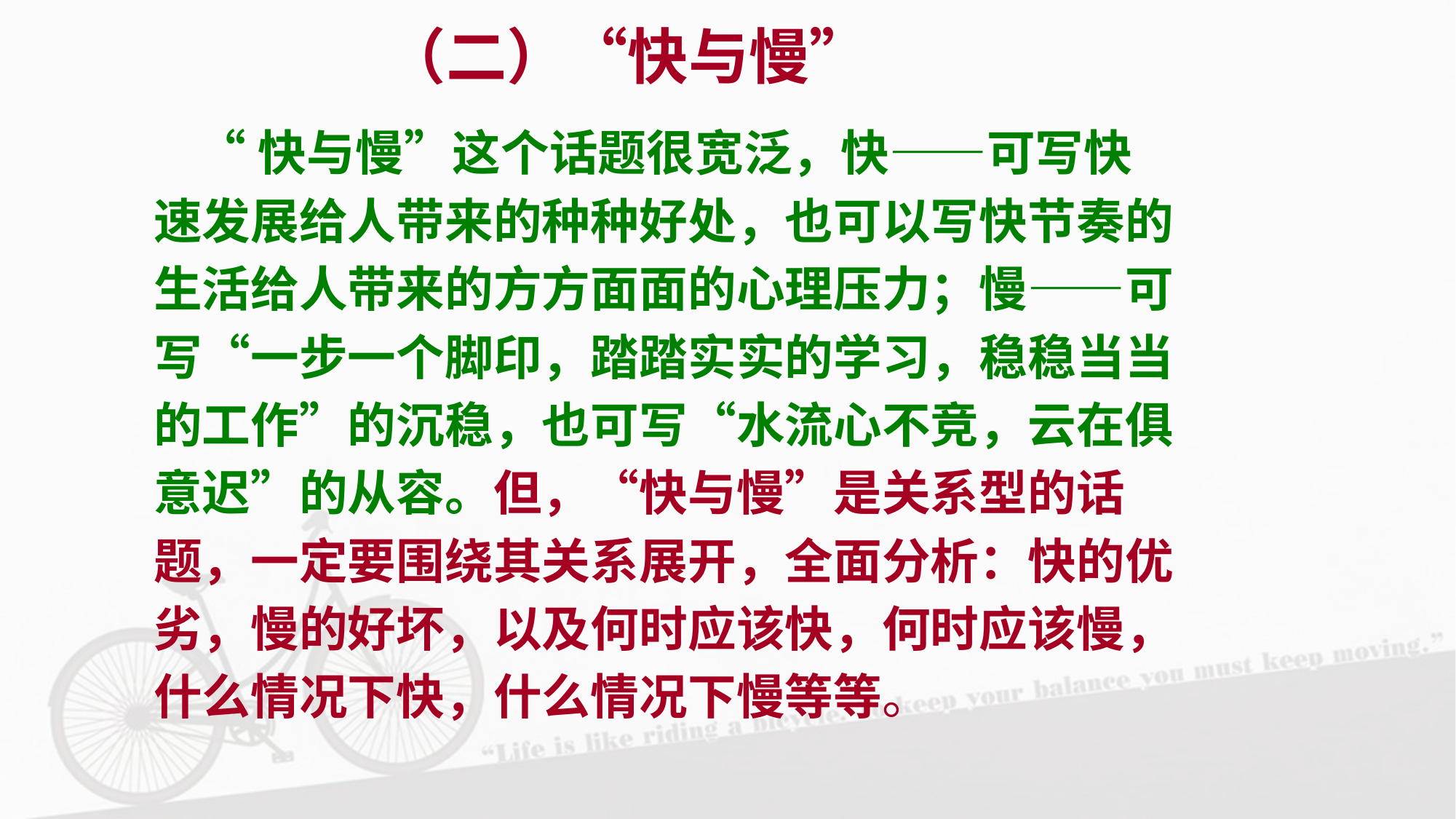

（二）“快与慢”
    “快与慢”这个话题很宽泛，快——可写快
速发展给人带来的种种好处，也可以写快节奏的
生活给人带来的方方面面的心理压力；慢——可
写“一步一个脚印，踏踏实实的学习，稳稳当当
的工作”的沉稳，也可写“水流心不竞，云在俱
意迟”的从容。但，“快与慢”是关系型的话
题，一定要围绕其关系展开，全面分析：快的优
劣，慢的好坏，以及何时应该快，何时应该慢，
什么情况下快，什么情况下慢等等。